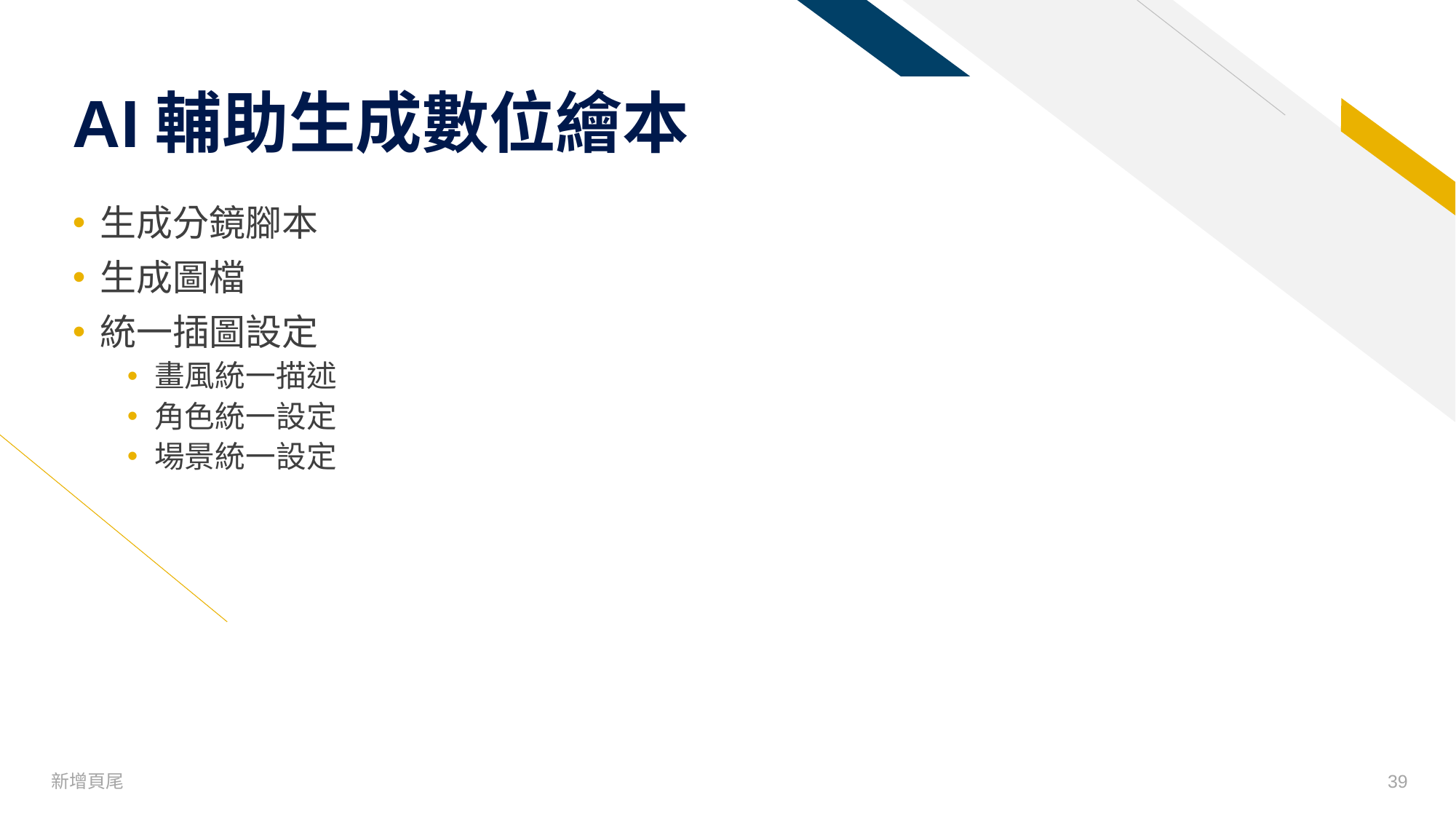

# AI輔助生成數位繪本
生成分鏡腳本
生成圖檔
統一插圖設定
畫風統一描述
角色統一設定
場景統一設定
新增頁尾
39